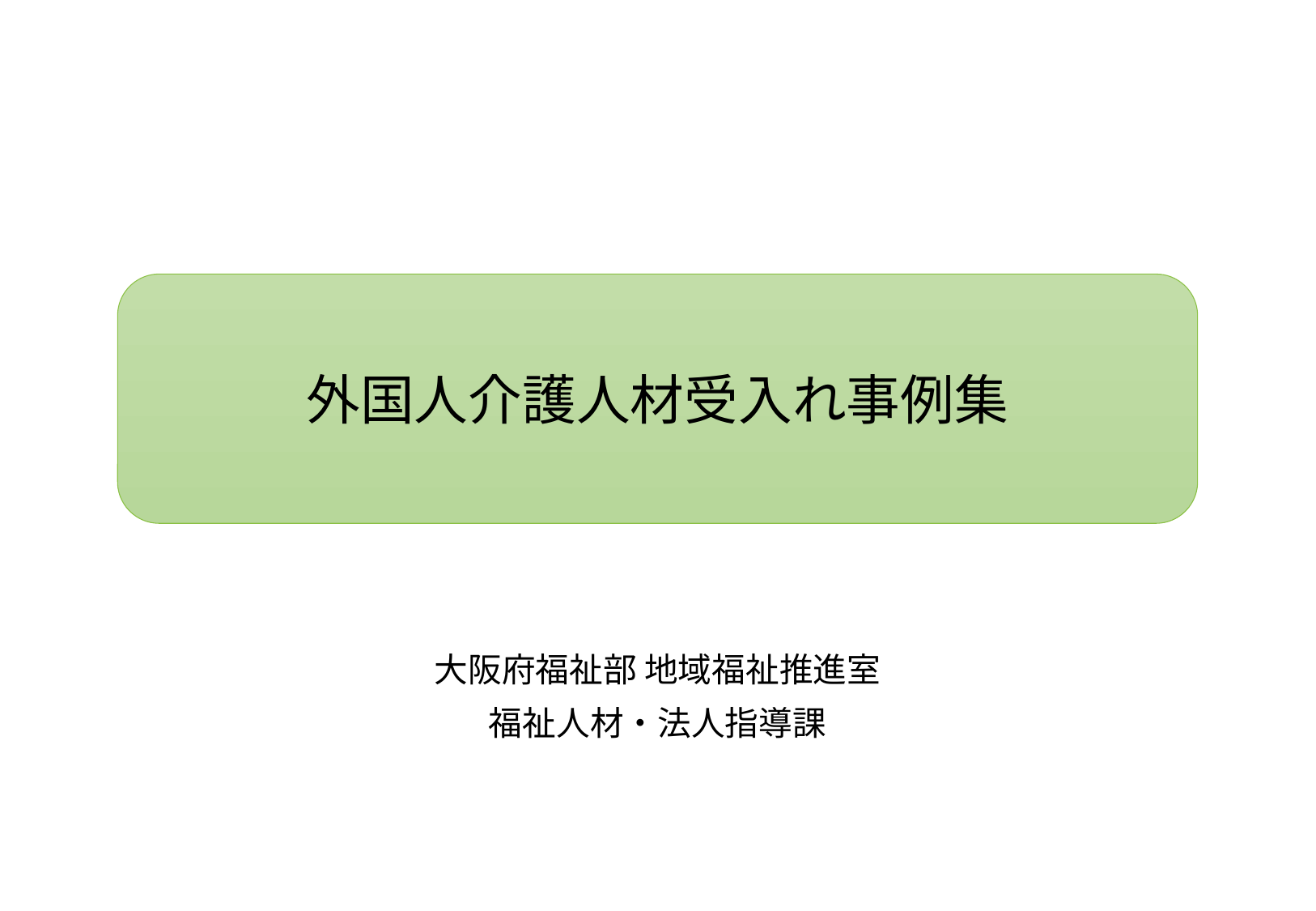

外国人介護人材受入れ事例集
大阪府福祉部 地域福祉推進室
福祉人材・法人指導課